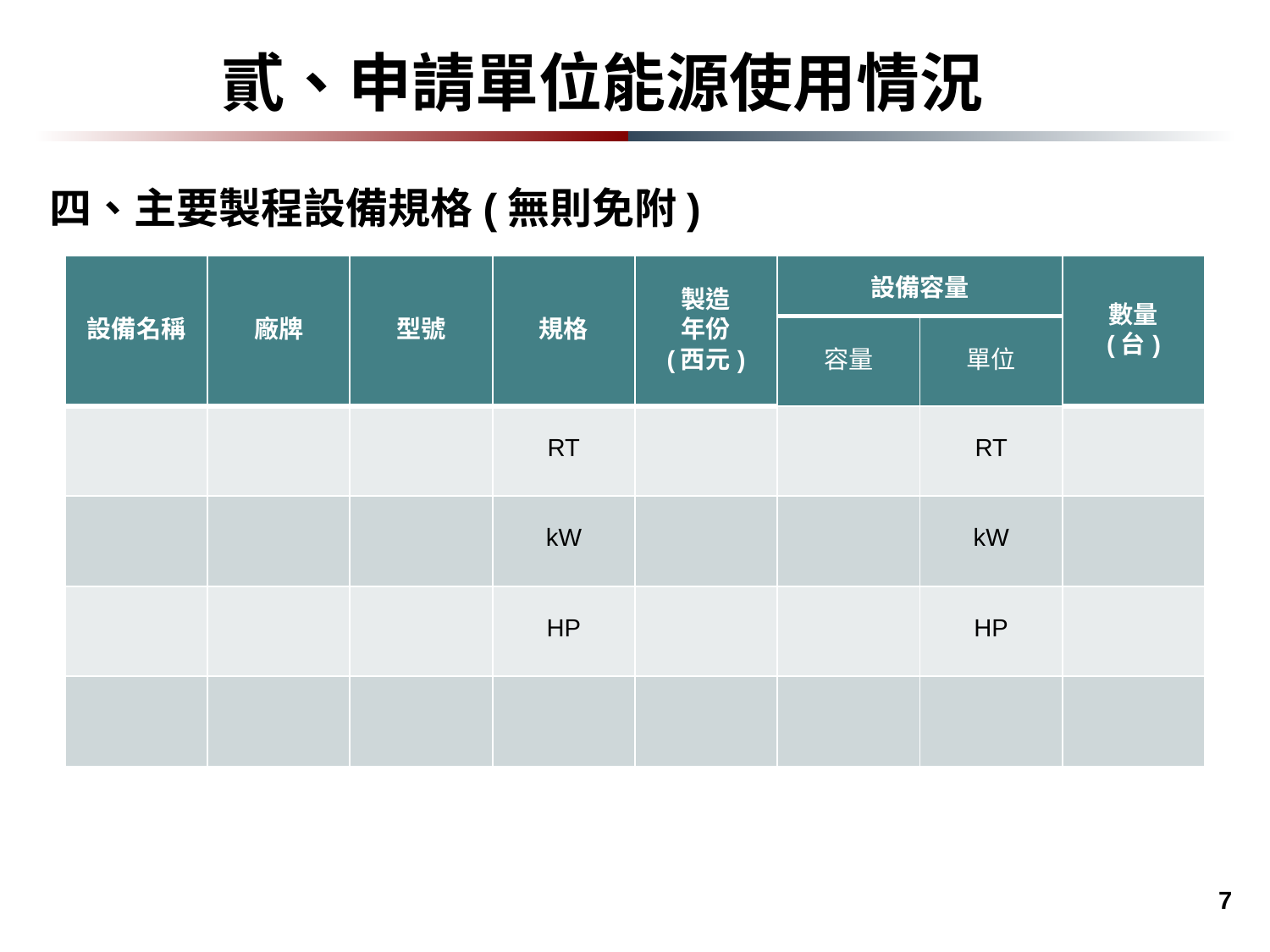

貳、申請單位能源使用情況
四、主要製程設備規格(無則免附)
| 設備名稱 | 廠牌 | 型號 | 規格 | 製造 年份 (西元) | 設備容量 |  | 數量 (台) |
| --- | --- | --- | --- | --- | --- | --- | --- |
|  |  |  |  |  | 容量 | 單位 |  |
|  |  |  | RT |  |  | RT |  |
|  |  |  | kW |  |  | kW |  |
|  |  |  | HP |  |  | HP |  |
|  |  |  |  |  |  |  |  |
 7